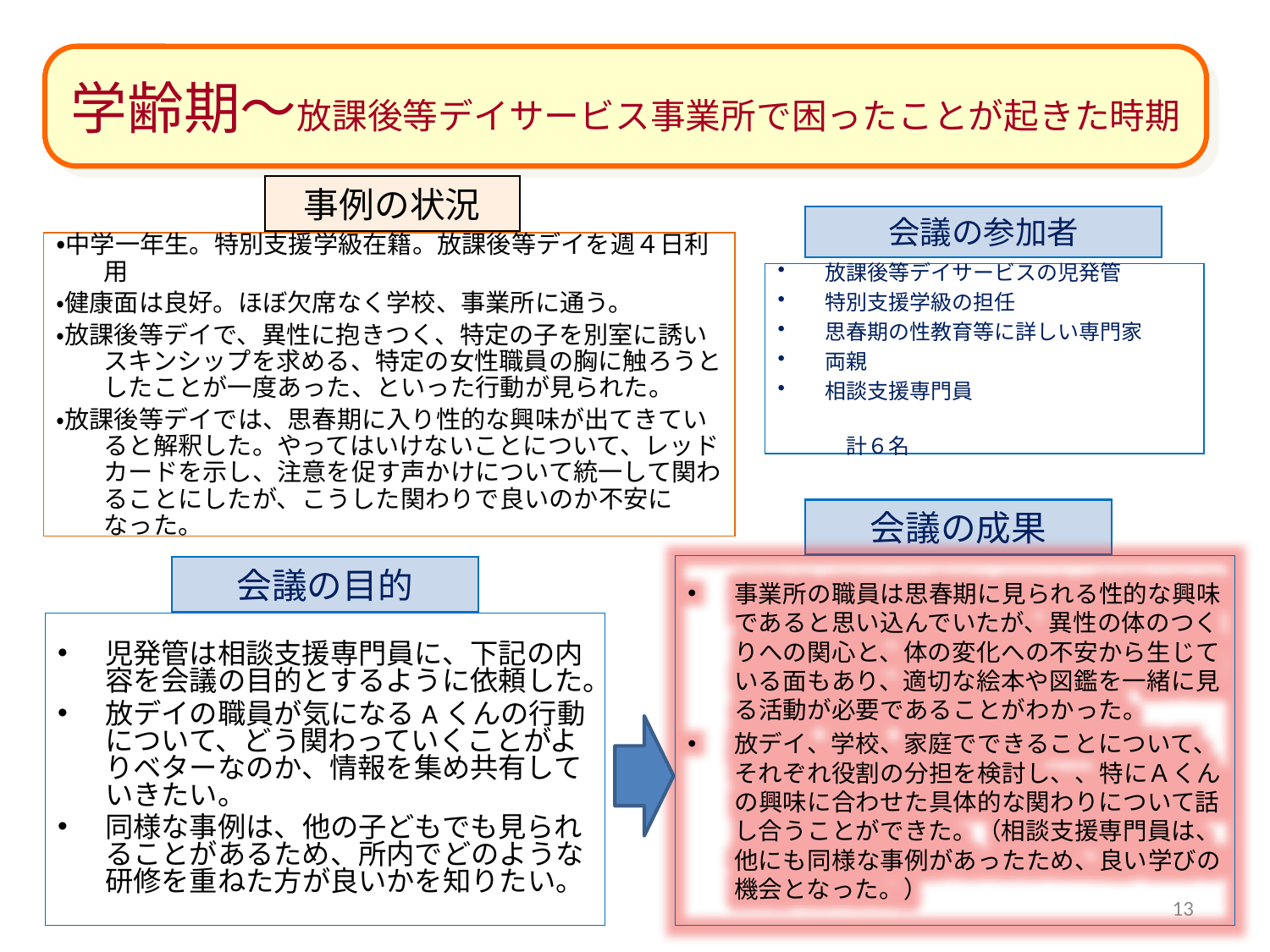

学齢期～放課後等デイサービス事業所で困ったことが起きた時期
事例の状況
会議の参加者
・中学一年生。特別支援学級在籍。放課後等デイを週４日利用
・健康面は良好。ほぼ欠席なく学校、事業所に通う。
・放課後等デイで、異性に抱きつく、特定の子を別室に誘いスキンシップを求める、特定の女性職員の胸に触ろうとしたことが一度あった、といった行動が見られた。
・放課後等デイでは、思春期に入り性的な興味が出てきていると解釈した。やってはいけないことについて、レッドカードを示し、注意を促す声かけについて統一して関わることにしたが、こうした関わりで良いのか不安になった。
放課後等デイサービスの児発管
特別支援学級の担任
思春期の性教育等に詳しい専門家
両親
相談支援専門員
　　　　　　　　　　　　　　　　　　　　計６名
会議の成果
会議の目的
事業所の職員は思春期に見られる性的な興味であると思い込んでいたが、異性の体のつくりへの関心と、体の変化への不安から生じている面もあり、適切な絵本や図鑑を一緒に見る活動が必要であることがわかった。
放デイ、学校、家庭でできることについて、それぞれ役割の分担を検討し、、特にＡくんの興味に合わせた具体的な関わりについて話し合うことができた。（相談支援専門員は、他にも同様な事例があったため、良い学びの機会となった。）
児発管は相談支援専門員に、下記の内容を会議の目的とするように依頼した。
放デイの職員が気になるAくんの行動について、どう関わっていくことがよりベターなのか、情報を集め共有していきたい。
同様な事例は、他の子どもでも見られることがあるため、所内でどのような研修を重ねた方が良いかを知りたい。

13